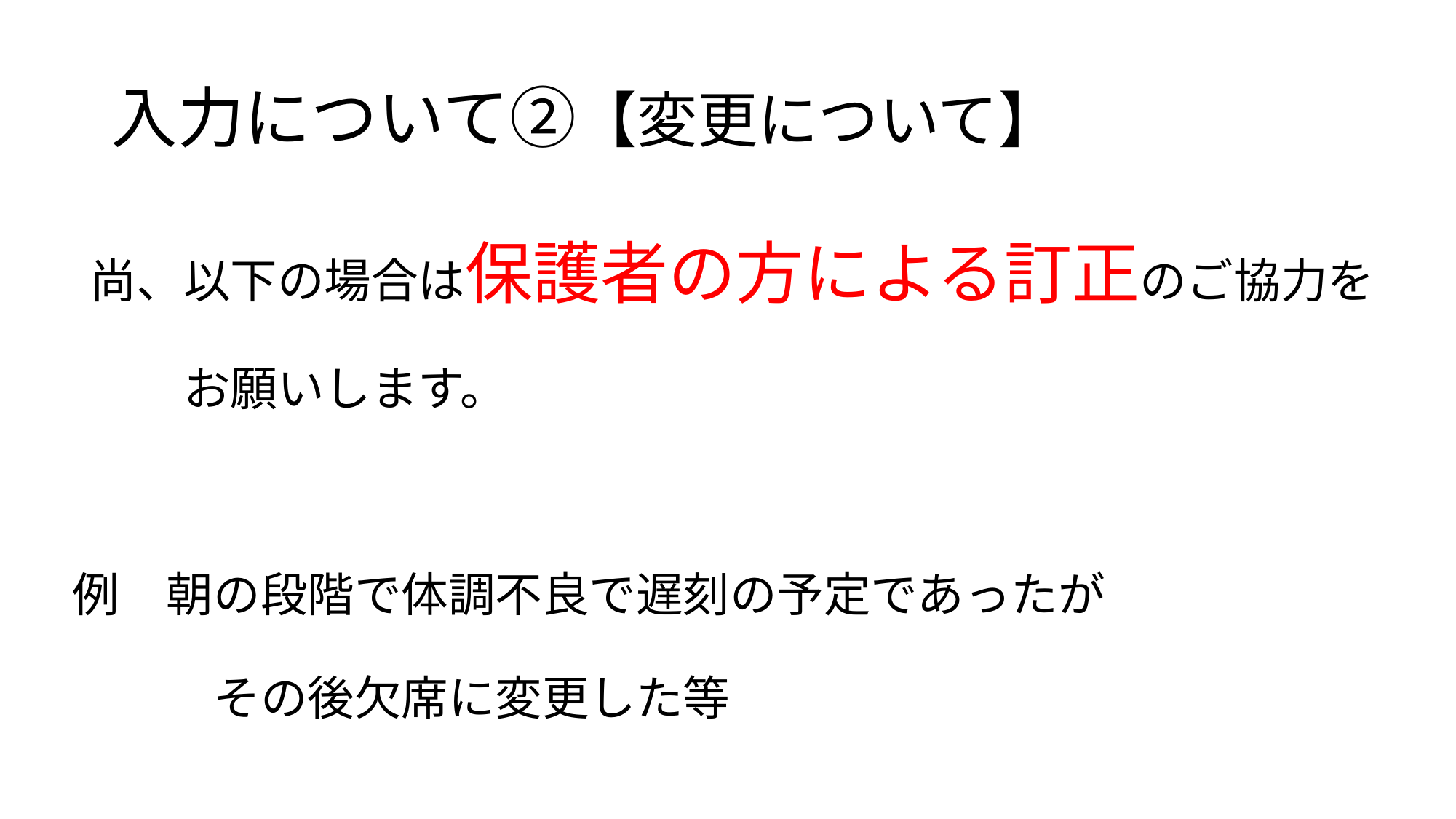

# 入力について②【変更について】
尚、以下の場合は保護者の方による訂正のご協力を
　　お願いします。

例　朝の段階で体調不良で遅刻の予定であったが
　　　その後欠席に変更した等